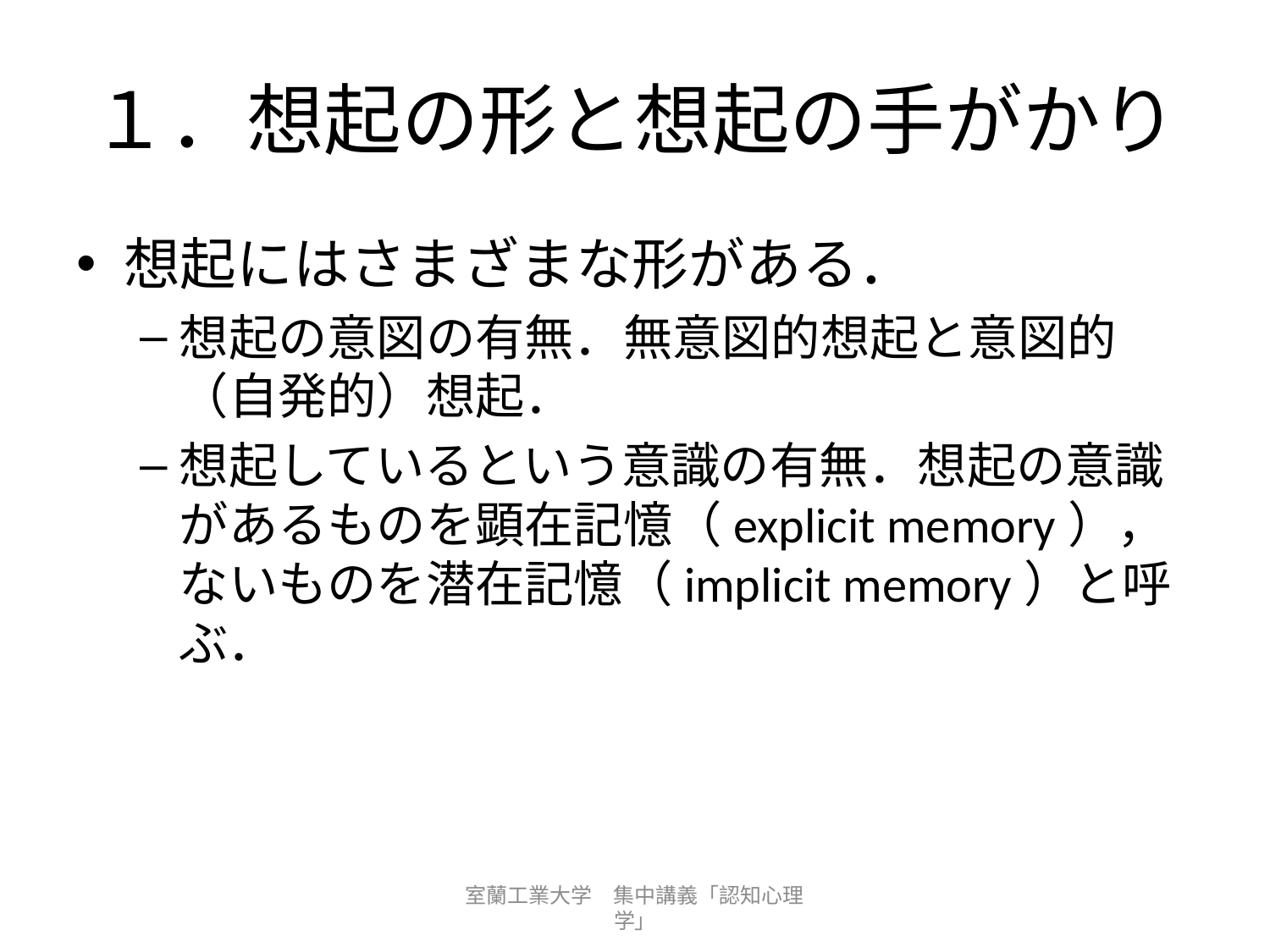

# １．想起の形と想起の手がかり
想起にはさまざまな形がある．
想起の意図の有無．無意図的想起と意図的（自発的）想起．
想起しているという意識の有無．想起の意識があるものを顕在記憶（explicit memory），ないものを潜在記憶（implicit memory）と呼ぶ．
室蘭工業大学　集中講義「認知心理学」